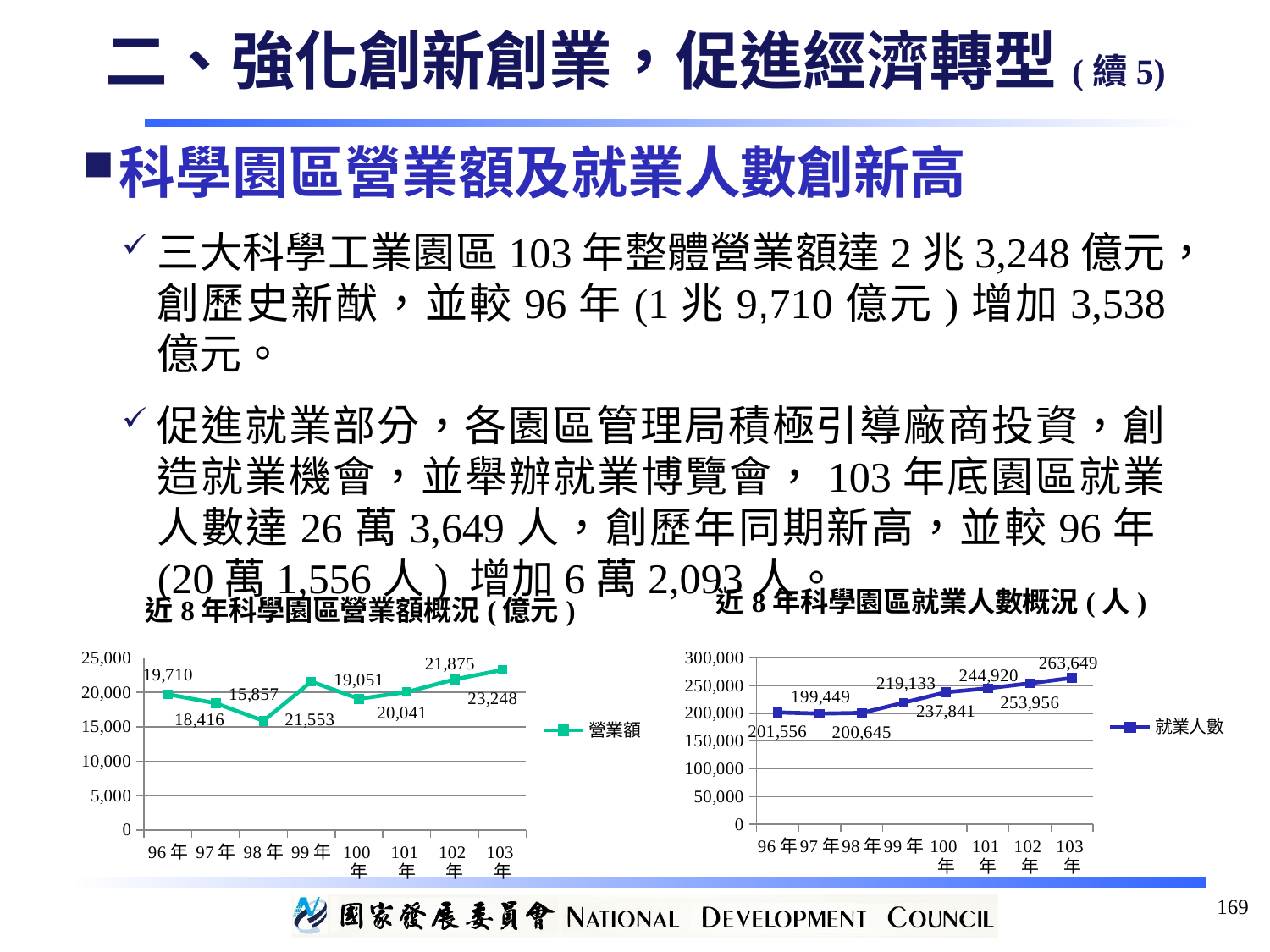

二、強化創新創業，促進經濟轉型(續5)
科學園區營業額及就業人數創新高
三大科學工業園區103年整體營業額達2兆3,248億元，創歷史新猷，並較96年(1兆9,710億元)增加3,538 億元。
促進就業部分，各園區管理局積極引導廠商投資，創造就業機會，並舉辦就業博覽會，103年底園區就業人數達26萬3,649人，創歷年同期新高，並較96年(20萬1,556人) 增加6萬2,093人。

### Chart: 近8年科學園區營業額概況(億元)

| Category | 營業額 |
|---|---|
| 96年 | 19710.0 |
| 97年 | 18416.0 |
| 98年 | 15857.0 |
| 99年 | 21553.0 |
| 100年 | 19051.0 |
| 101年 | 20041.0 |
| 102年 | 21875.0 |
| 103年 | 23248.0 |

### Chart: 近8年科學園區就業人數概況(人)

| Category | 就業人數 |
|---|---|
| 96年 | 201556.0 |
| 97年 | 199449.0 |
| 98年 | 200645.0 |
| 99年 | 219133.0 |
| 100年 | 237841.0 |
| 101年 | 244920.0 |
| 102年 | 253956.0 |
| 103年 | 263649.0 |
169